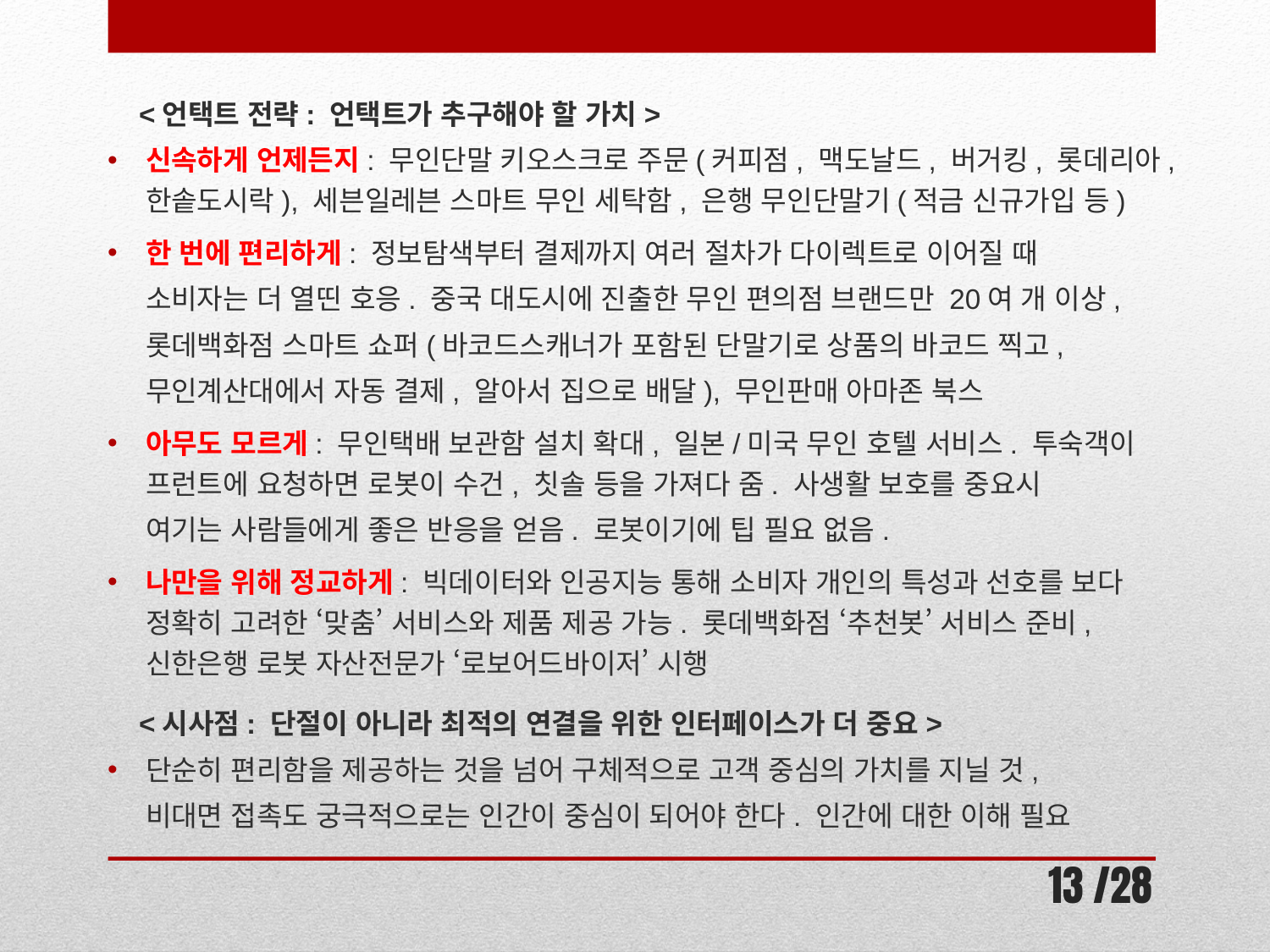

<언택트 전략: 언택트가 추구해야 할 가치>
신속하게 언제든지: 무인단말 키오스크로 주문(커피점, 맥도날드, 버거킹, 롯데리아, 한솥도시락), 세븐일레븐 스마트 무인 세탁함, 은행 무인단말기(적금 신규가입 등)

한 번에 편리하게: 정보탐색부터 결제까지 여러 절차가 다이렉트로 이어질 때
    소비자는 더 열띤 호응. 중국 대도시에 진출한 무인 편의점 브랜드만 20여 개 이상,
    롯데백화점 스마트 쇼퍼(바코드스캐너가 포함된 단말기로 상품의 바코드 찍고,
    무인계산대에서 자동 결제, 알아서 집으로 배달), 무인판매 아마존 북스

아무도 모르게: 무인택배 보관함 설치 확대, 일본/미국 무인 호텔 서비스. 투숙객이 프런트에 요청하면 로봇이 수건, 칫솔 등을 가져다 줌. 사생활 보호를 중요시
    여기는 사람들에게 좋은 반응을 얻음. 로봇이기에 팁 필요 없음.

나만을 위해 정교하게: 빅데이터와 인공지능 통해 소비자 개인의 특성과 선호를 보다 정확히 고려한 ‘맞춤’ 서비스와 제품 제공 가능. 롯데백화점 ‘추천봇’ 서비스 준비, 신한은행 로봇 자산전문가 ‘로보어드바이저’ 시행

    <시사점: 단절이 아니라 최적의 연결을 위한 인터페이스가 더 중요>
단순히 편리함을 제공하는 것을 넘어 구체적으로 고객 중심의 가치를 지닐 것,
    비대면 접촉도 궁극적으로는 인간이 중심이 되어야 한다. 인간에 대한 이해 필요
13 /28